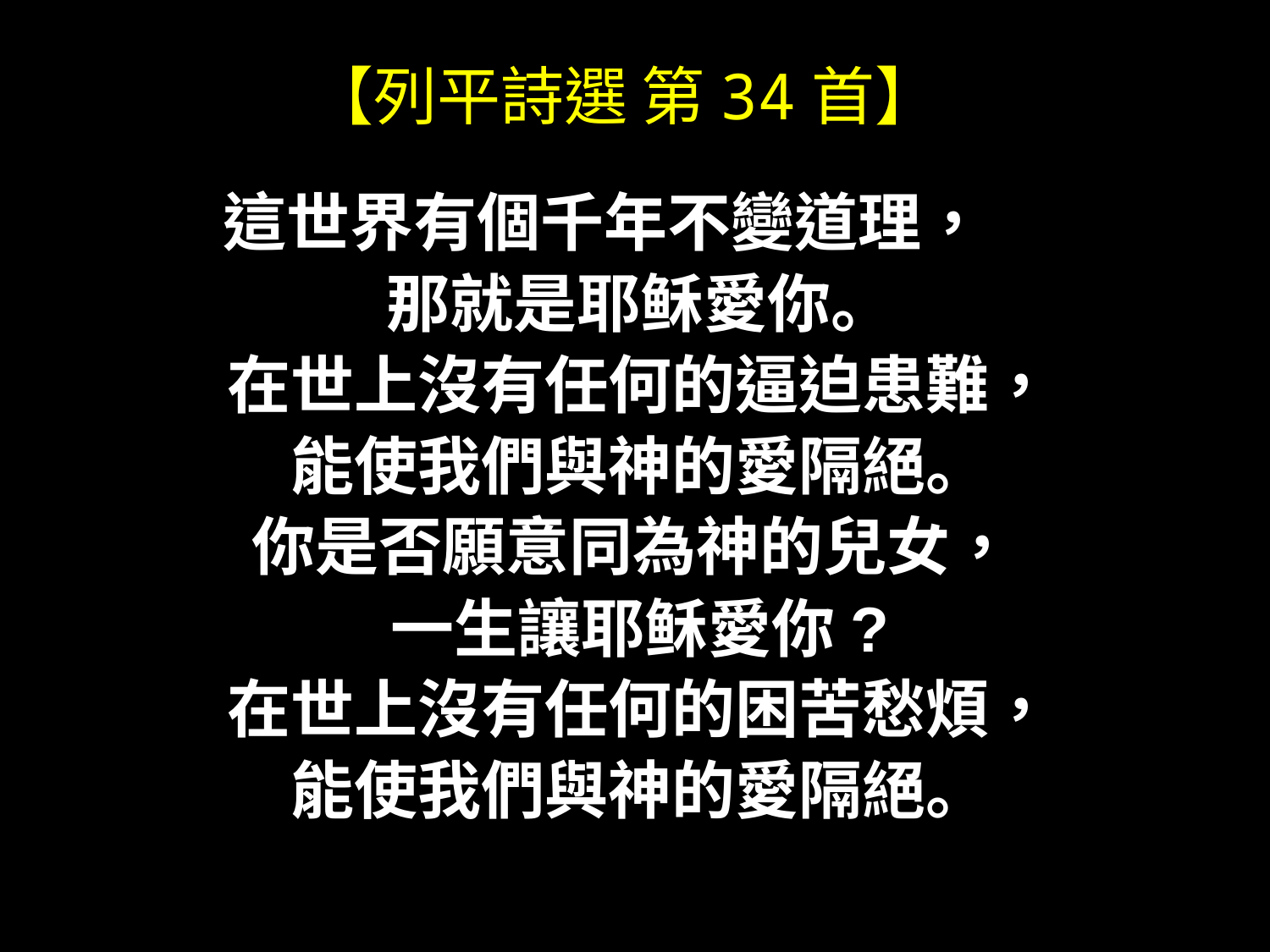

# 【列平詩選 第34首】
這世界有個千年不變道理，
那就是耶稣愛你。
在世上沒有任何的逼迫患難，
能使我們與神的愛隔絕。
你是否願意同為神的兒女，
一生讓耶稣愛你?
在世上沒有任何的困苦愁煩，
能使我們與神的愛隔絕。